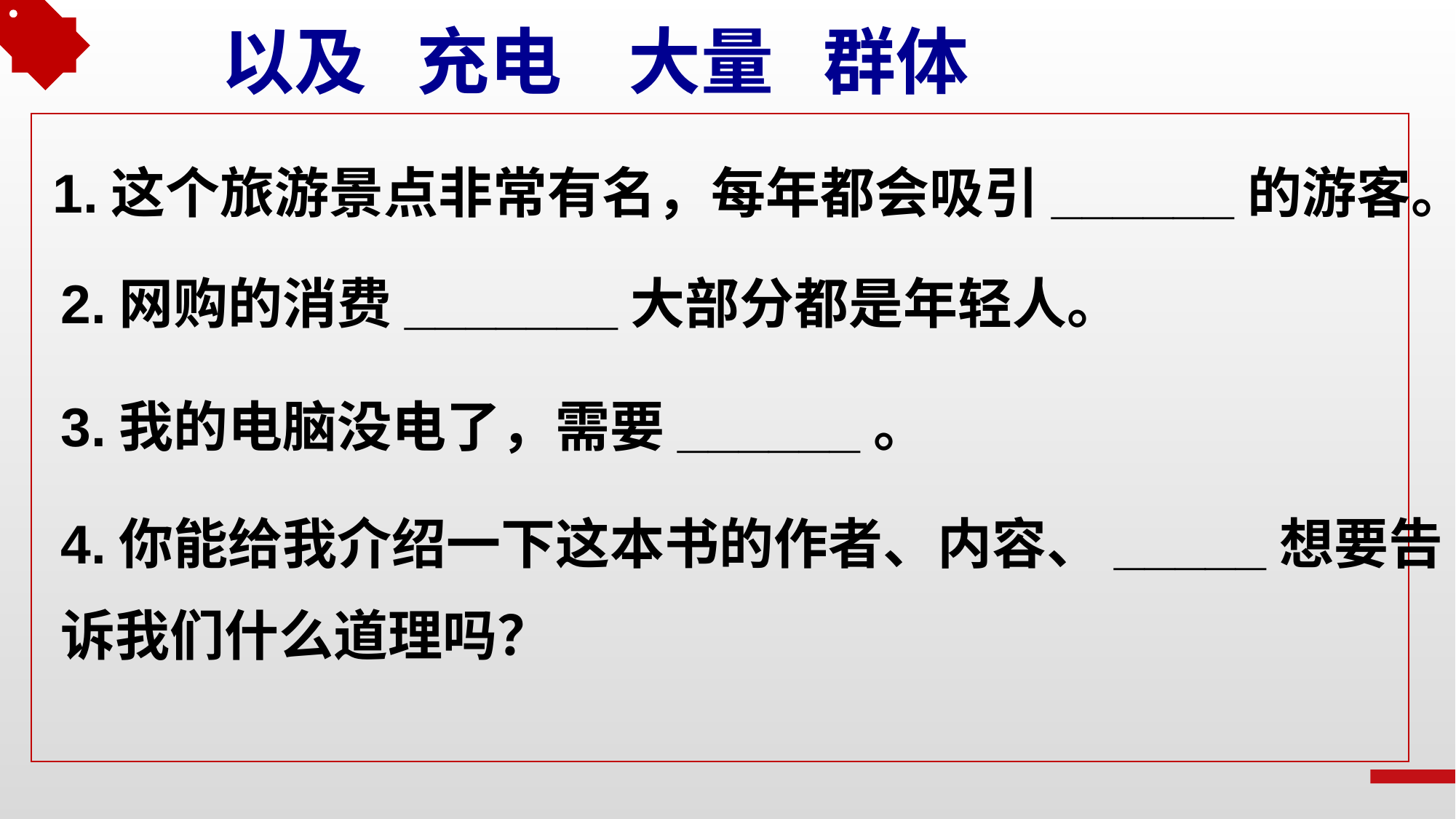

以及   充电    大量   群体

1.这个旅游景点非常有名，每年都会吸引______的游客。
2.网购的消费_______大部分都是年轻人。
3.我的电脑没电了，需要______。
4.你能给我介绍一下这本书的作者、内容、_____想要告诉我们什么道理吗？